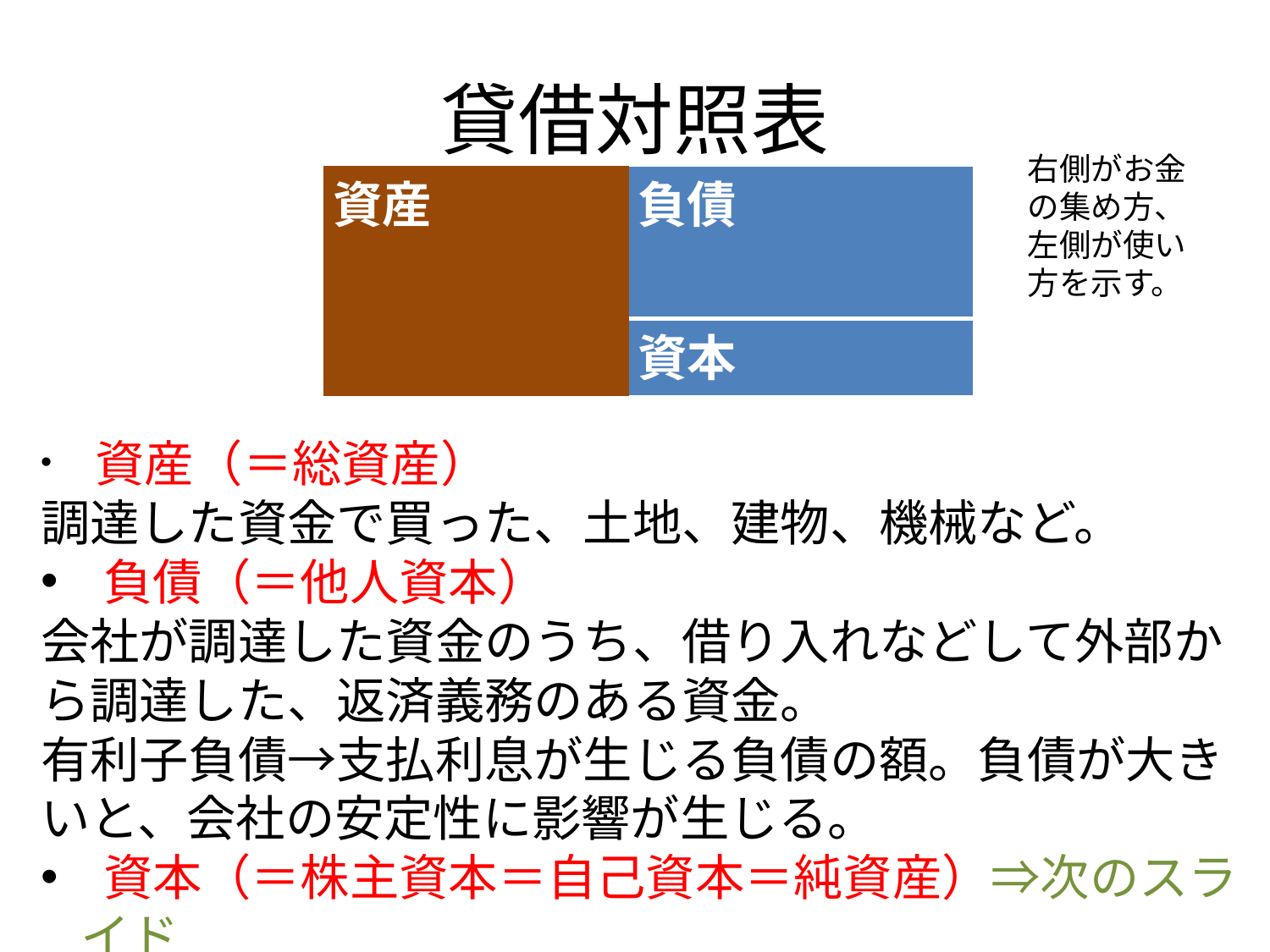

# 貸借対照表
右側がお金の集め方、左側が使い方を示す。
| 資産 | 負債 |
| --- | --- |
|  | 資本 |
 資産（＝総資産）
調達した資金で買った、土地、建物、機械など。
 負債（＝他人資本）
会社が調達した資金のうち、借り入れなどして外部から調達した、返済義務のある資金。
有利子負債→支払利息が生じる負債の額。負債が大きいと、会社の安定性に影響が生じる。
 資本（＝株主資本＝自己資本＝純資産）⇒次のスライド